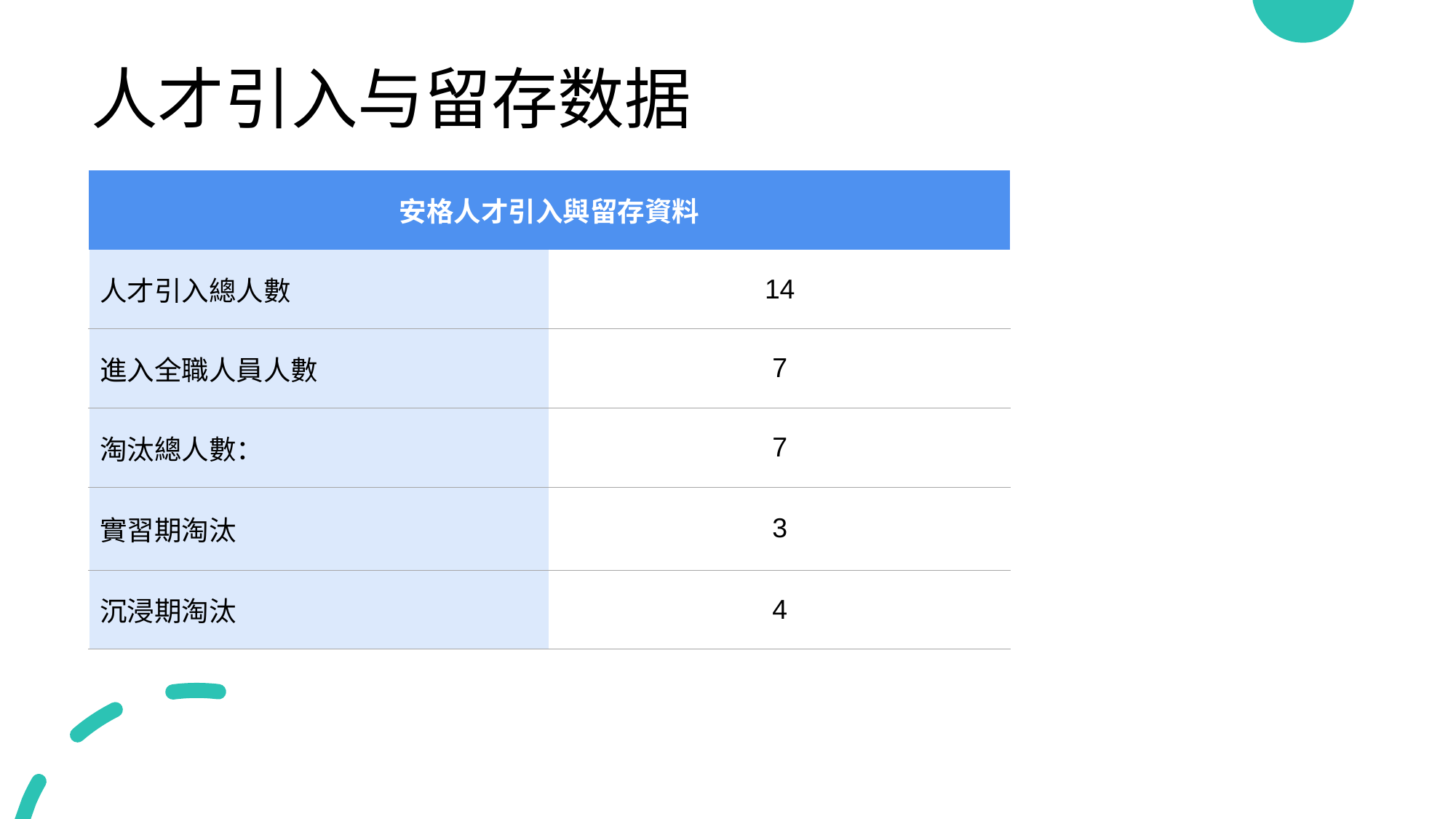

# 人才引入与留存数据
| 安格人才引入與留存資料 |  |
| --- | --- |
| 人才引入總人數 | 14 |
| 進入全職人員人數 | 7 |
| 淘汰總人數： | 7 |
| 實習期淘汰 | 3 |
| 沉浸期淘汰 | 4 |